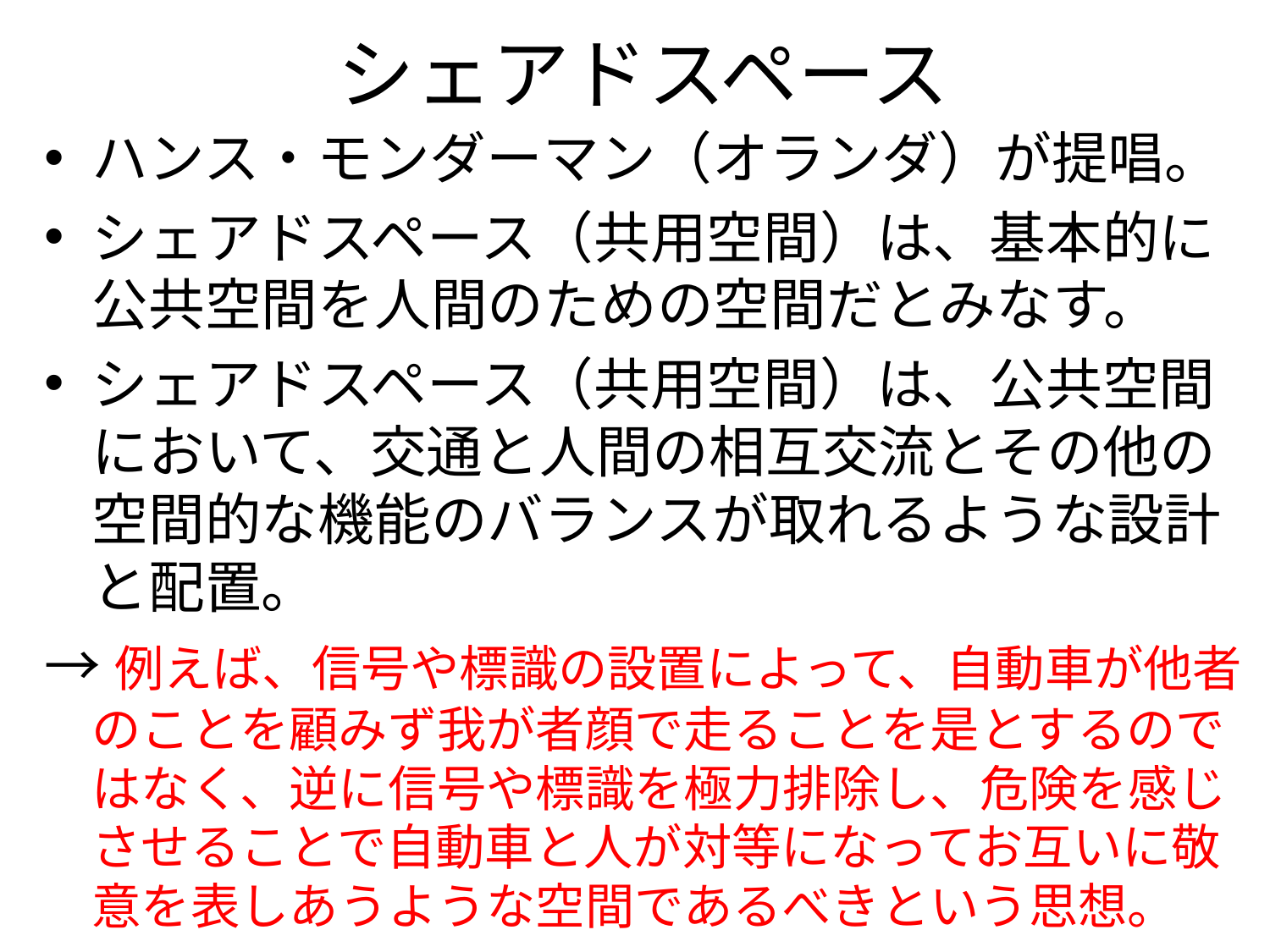

# シェアドスペース
ハンス・モンダーマン（オランダ）が提唱。
シェアドスペース（共用空間）は、基本的に公共空間を人間のための空間だとみなす。
シェアドスペース（共用空間）は、公共空間において、交通と人間の相互交流とその他の空間的な機能のバランスが取れるような設計と配置。
→例えば、信号や標識の設置によって、自動車が他者のことを顧みず我が者顔で走ることを是とするのではなく、逆に信号や標識を極力排除し、危険を感じさせることで自動車と人が対等になってお互いに敬意を表しあうような空間であるべきという思想。